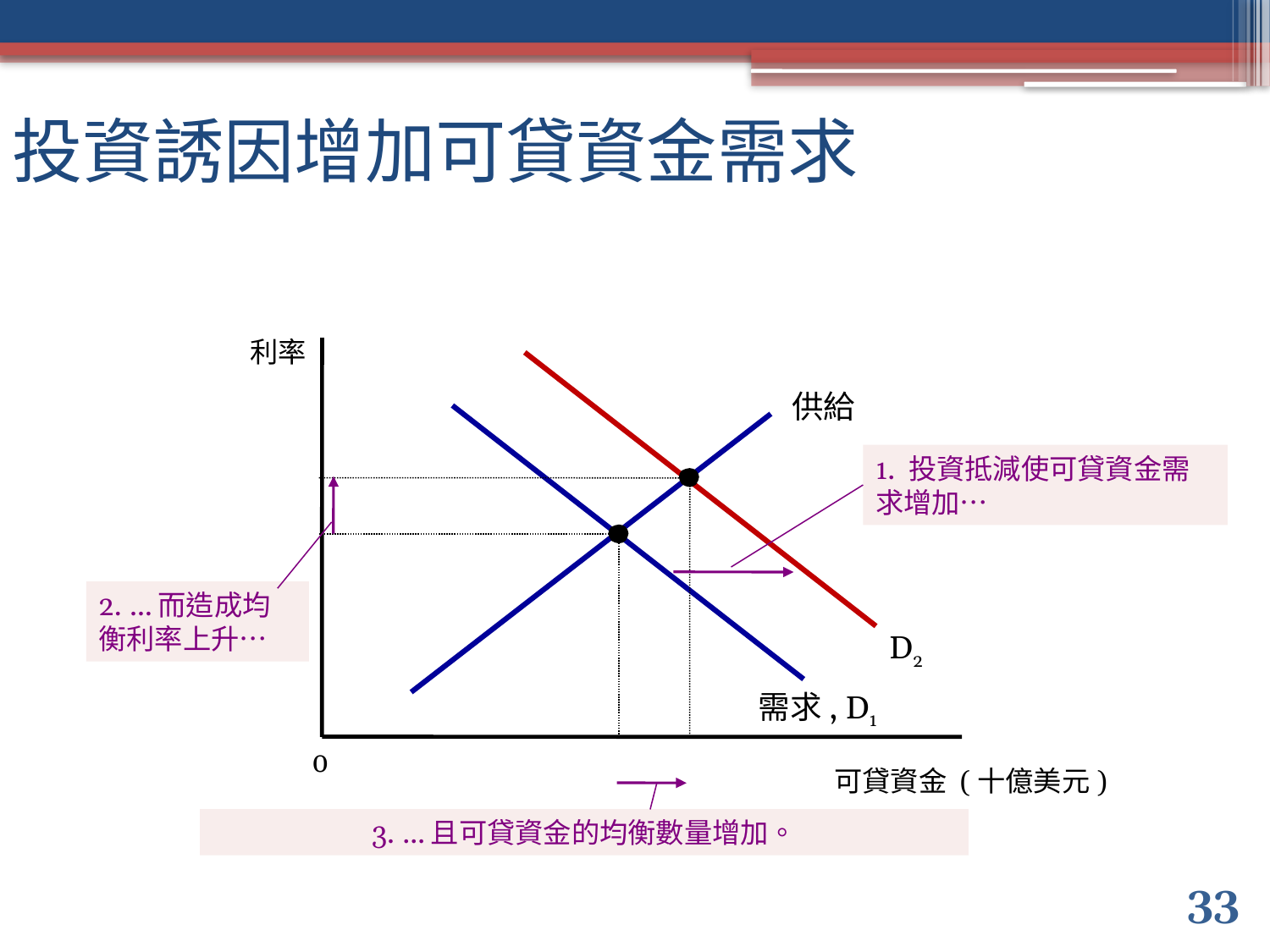

# 投資誘因增加可貸資金需求

利率

D2
供給
需求, D1
1. 投資抵減使可貸資金需求增加…

2. …而造成均 衡利率上升…

0
可貸資金 (十億美元)
3. …且可貸資金的均衡數量增加。
33